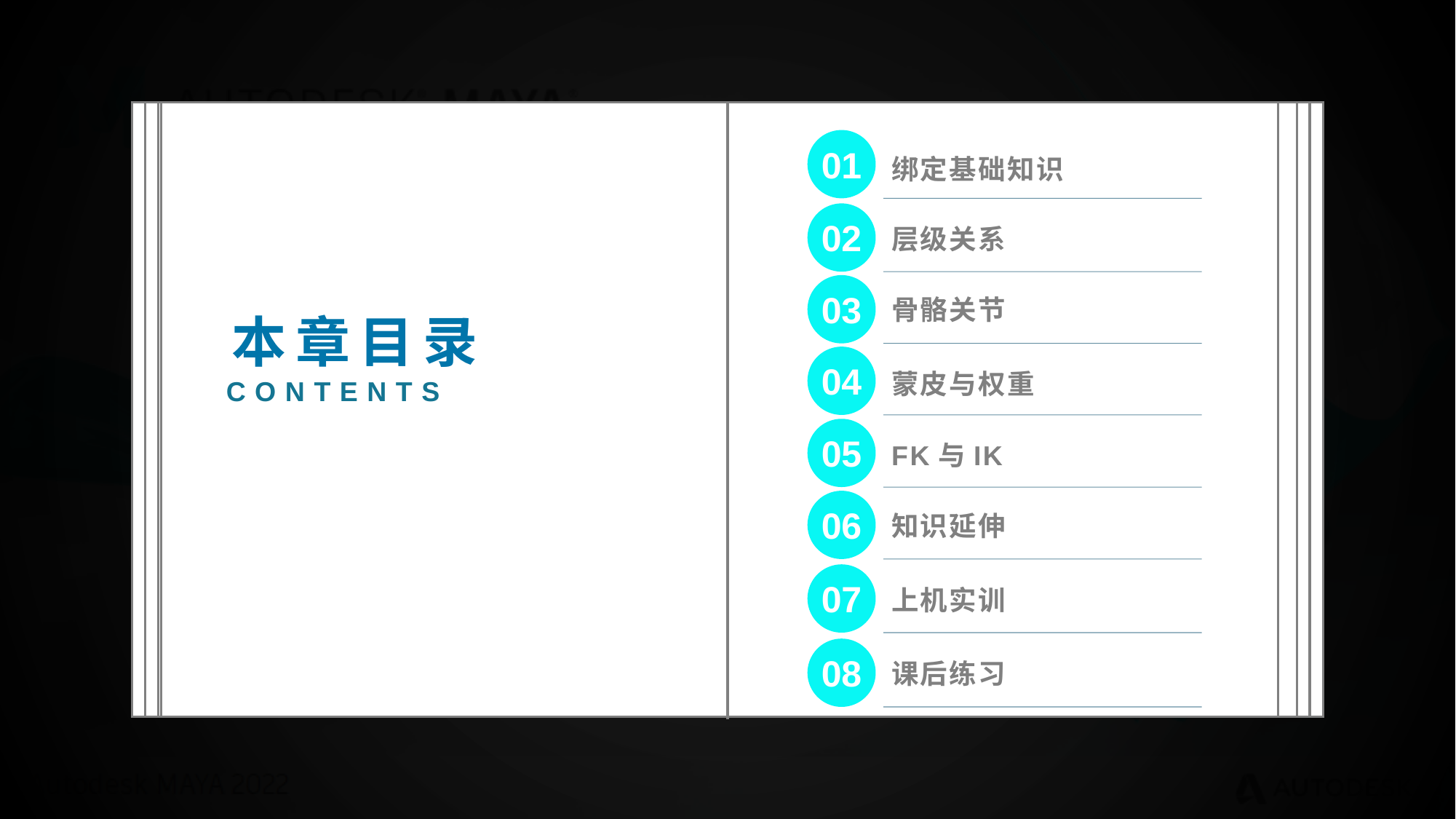

绑定基础知识
层级关系
骨骼关节
蒙皮与权重
FK与IK
知识延伸
上机实训
课后练习